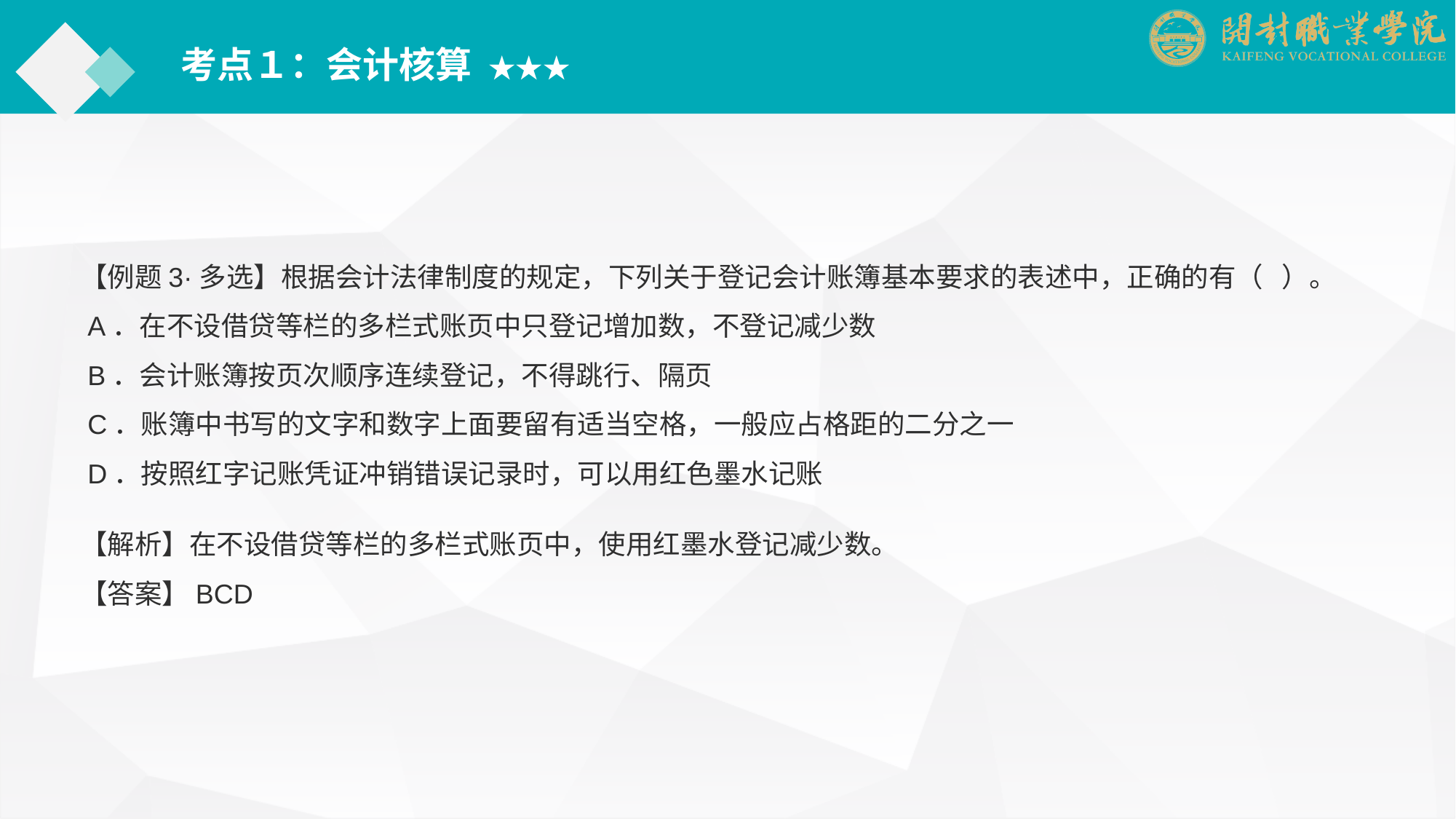

考点１：会计核算  ★★★
【例题3·多选】根据会计法律制度的规定，下列关于登记会计账簿基本要求的表述中，正确的有（   ）。
 A．在不设借贷等栏的多栏式账页中只登记增加数，不登记减少数
 B．会计账簿按页次顺序连续登记，不得跳行、隔页
 C．账簿中书写的文字和数字上面要留有适当空格，一般应占格距的二分之一
 D．按照红字记账凭证冲销错误记录时，可以用红色墨水记账
【解析】在不设借贷等栏的多栏式账页中，使用红墨水登记减少数。
【答案】BCD